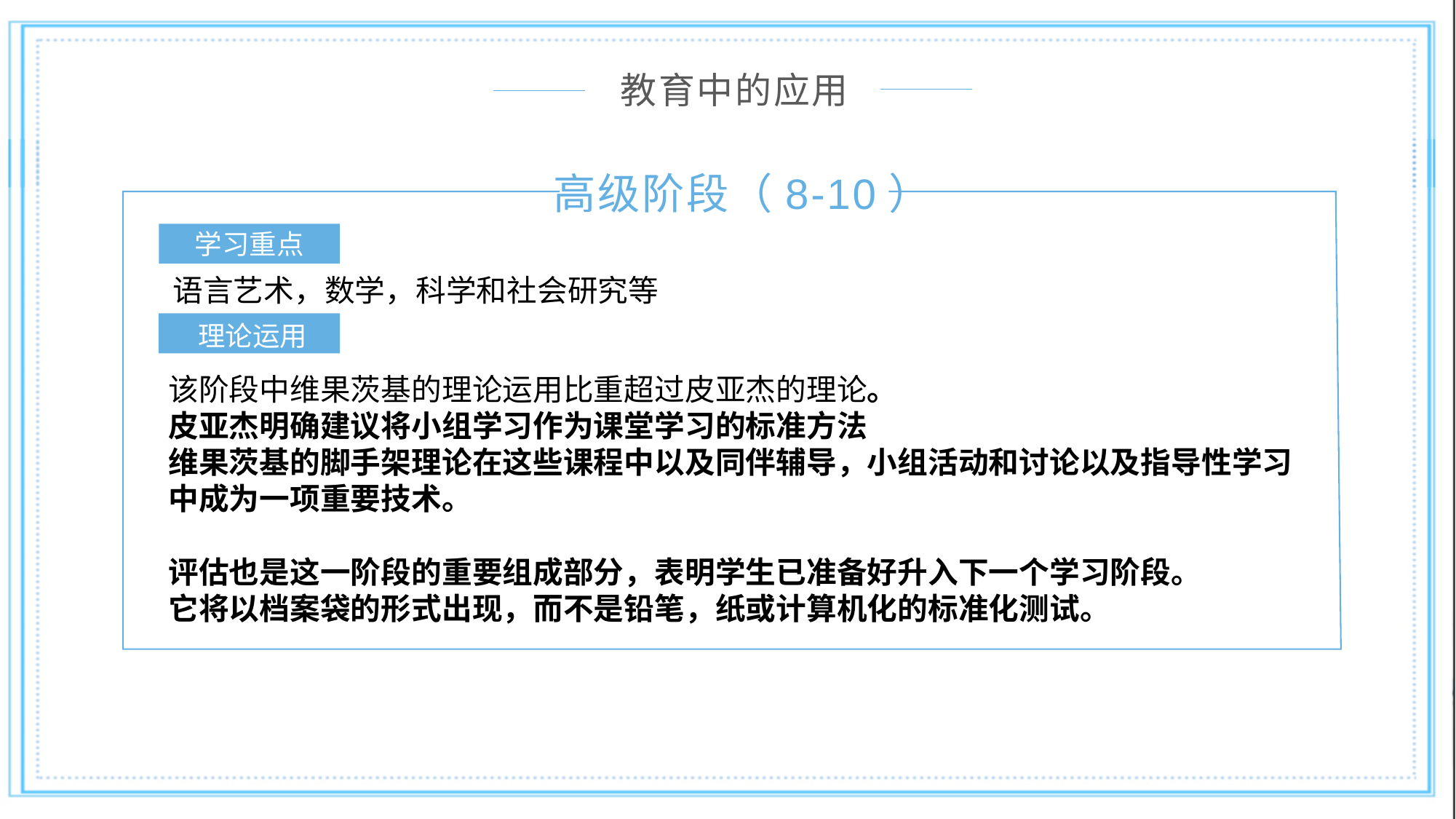

教育中的应用
高级阶段（8-10）

学习重点
语言艺术，数学，科学和社会研究等

理论运用
该阶段中维果茨基的理论运用比重超过皮亚杰的理论。
皮亚杰明确建议将小组学习作为课堂学习的标准方法
维果茨基的脚手架理论在这些课程中以及同伴辅导，小组活动和讨论以及指导性学习中成为一项重要技术。

评估也是这一阶段的重要组成部分，表明学生已准备好升入下一个学习阶段。
它将以档案袋的形式出现，而不是铅笔，纸或计算机化的标准化测试。